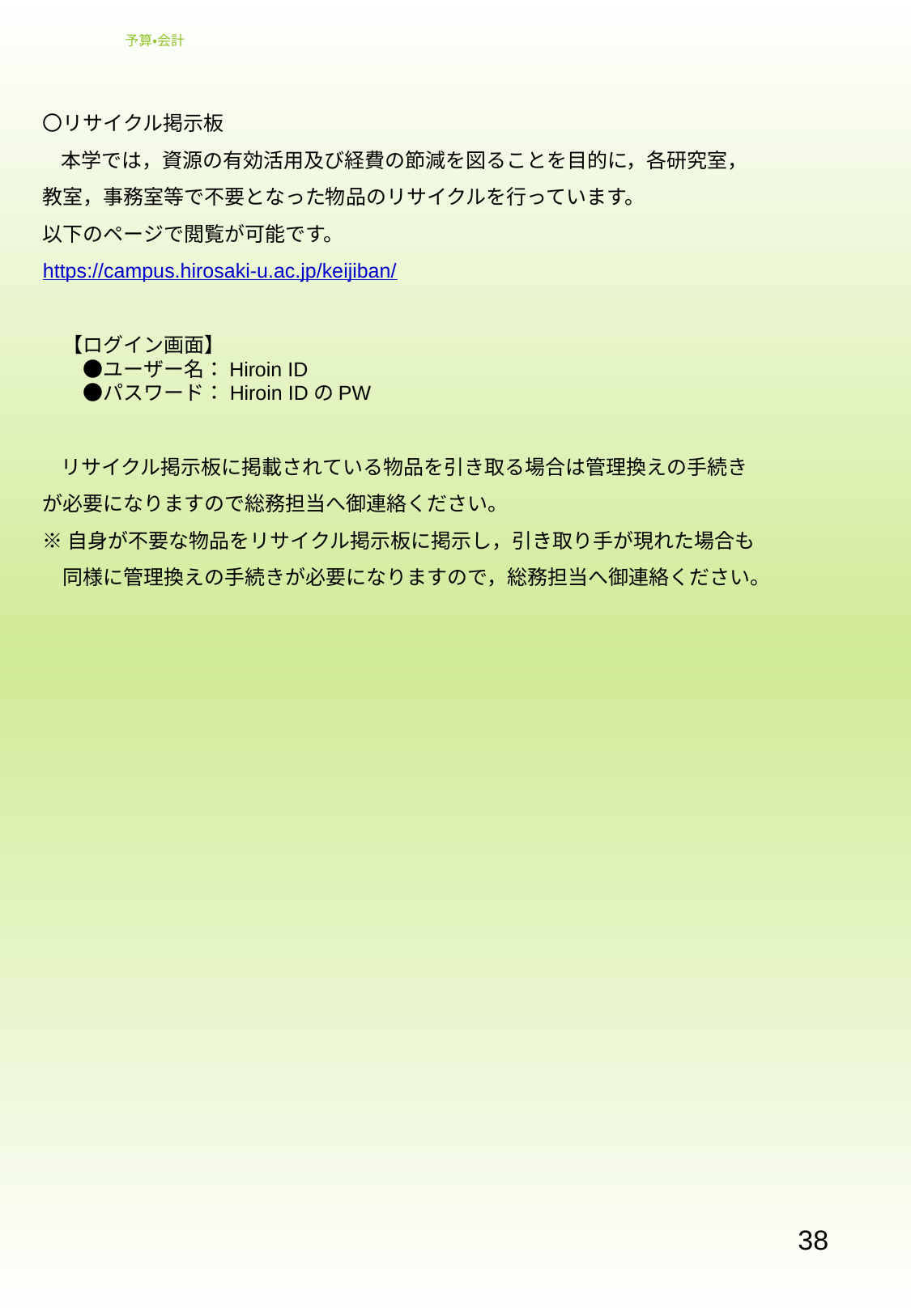

# 予算・会計
〇リサイクル掲示板
   本学では，資源の有効活用及び経費の節減を図ることを目的に，各研究室，
教室，事務室等で不要となった物品のリサイクルを行っています。
以下のページで閲覧が可能です。
https://campus.hirosaki-u.ac.jp/keijiban/

　【ログイン画面】
　　●ユーザー名：Hiroin ID
　　●パスワード：Hiroin IDのPW

   リサイクル掲示板に掲載されている物品を引き取る場合は管理換えの手続き
が必要になりますので総務担当へ御連絡ください。
※自身が不要な物品をリサイクル掲示板に掲示し，引き取り手が現れた場合も
　同様に管理換えの手続きが必要になりますので，総務担当へ御連絡ください。
38